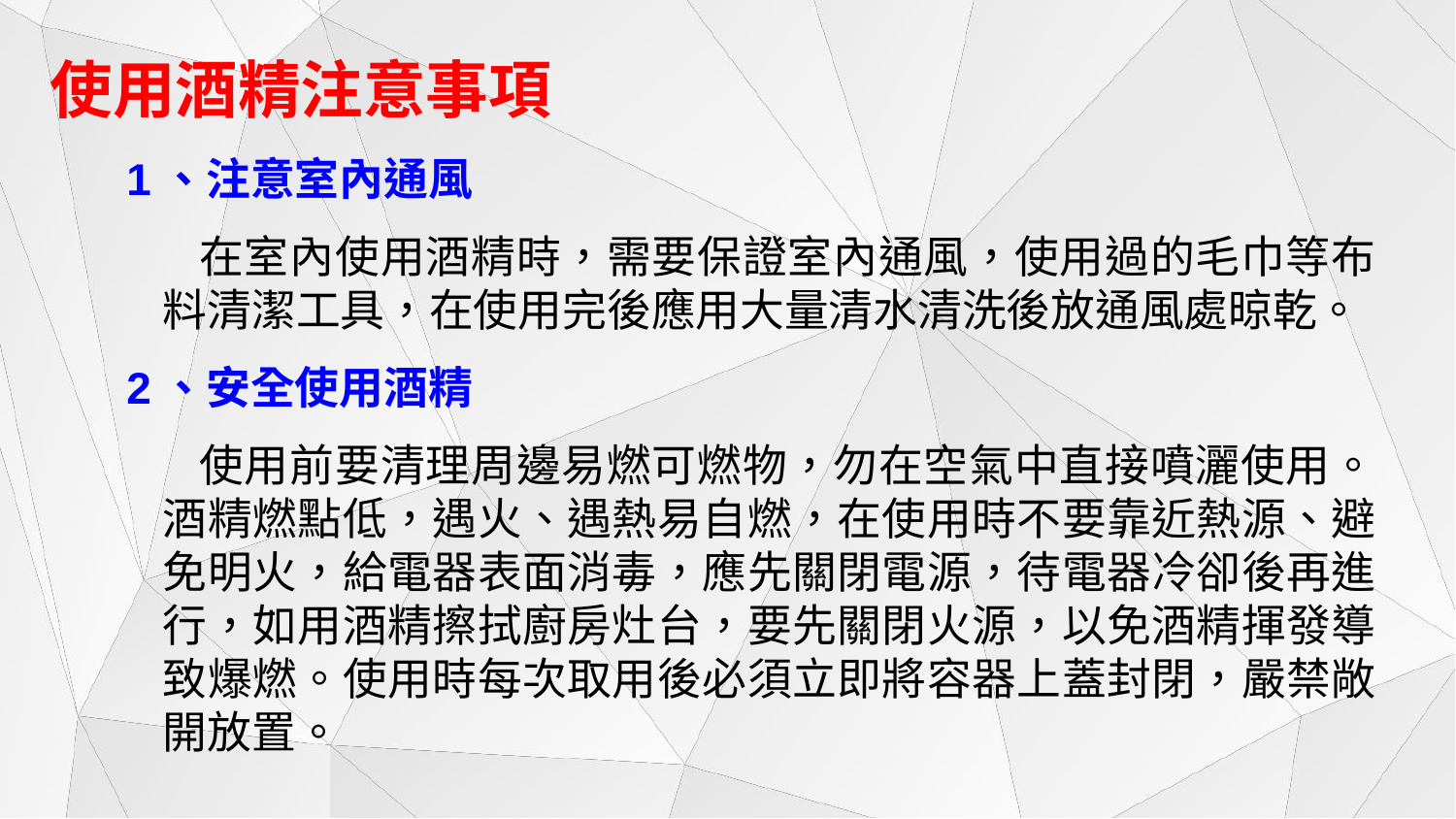

# 使用酒精注意事項
1、注意室內通風
在室內使用酒精時，需要保證室內通風，使用過的毛巾等布料清潔工具，在使用完後應用大量清水清洗後放通風處晾乾。
2、安全使用酒精
使用前要清理周邊易燃可燃物，勿在空氣中直接噴灑使用。酒精燃點低，遇火、遇熱易自燃，在使用時不要靠近熱源、避免明火，給電器表面消毒，應先關閉電源，待電器冷卻後再進行，如用酒精擦拭廚房灶台，要先關閉火源，以免酒精揮發導致爆燃。使用時每次取用後必須立即將容器上蓋封閉，嚴禁敞開放置。